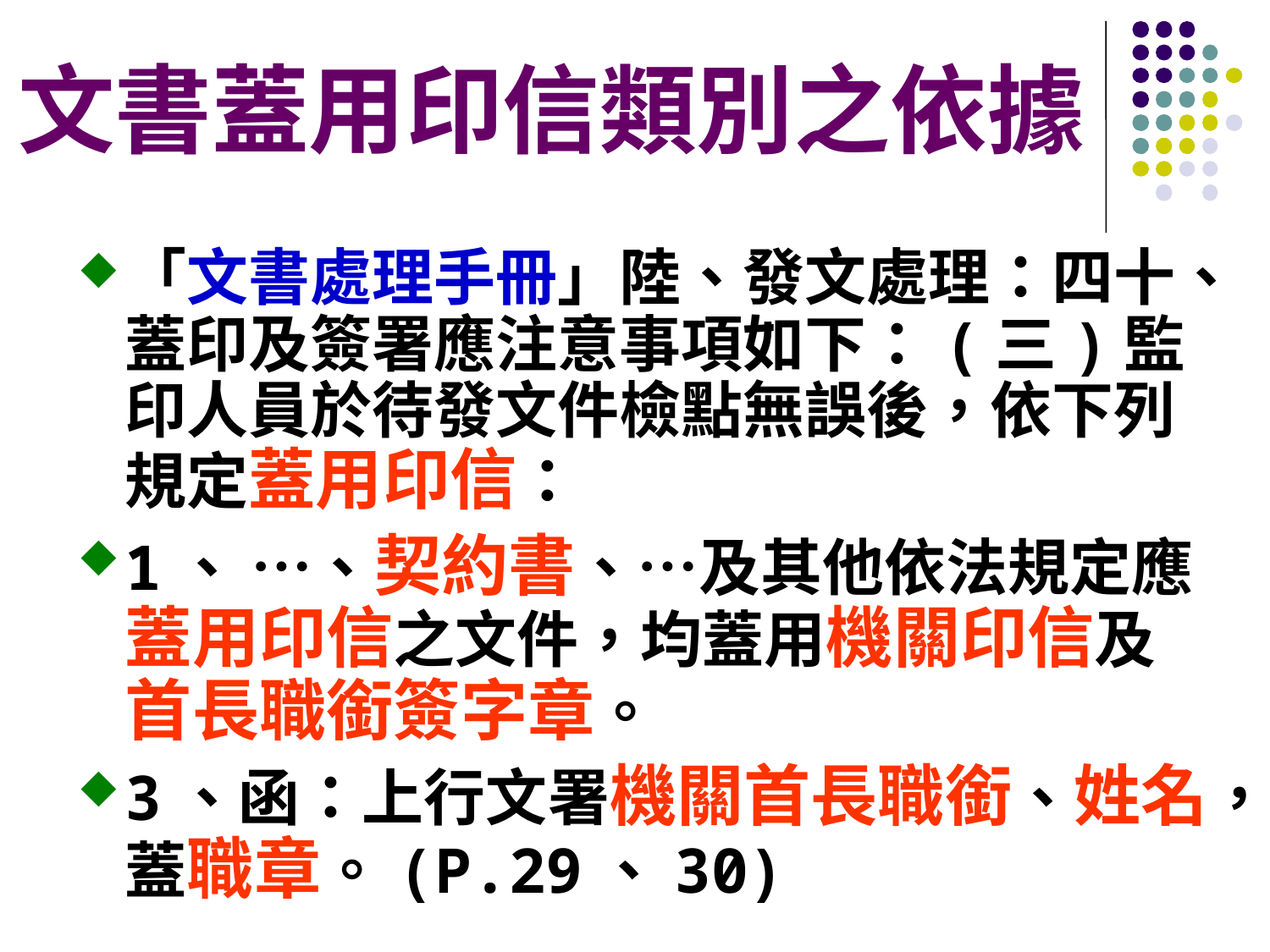

文書蓋用印信類別之依據
「文書處理手冊」陸、發文處理：四十、蓋印及簽署應注意事項如下：(三)監印人員於待發文件檢點無誤後，依下列規定蓋用印信：
1、 …、契約書、…及其他依法規定應蓋用印信之文件，均蓋用機關印信及首長職銜簽字章。
3、函：上行文署機關首長職銜、姓名，蓋職章。(P.29、30)